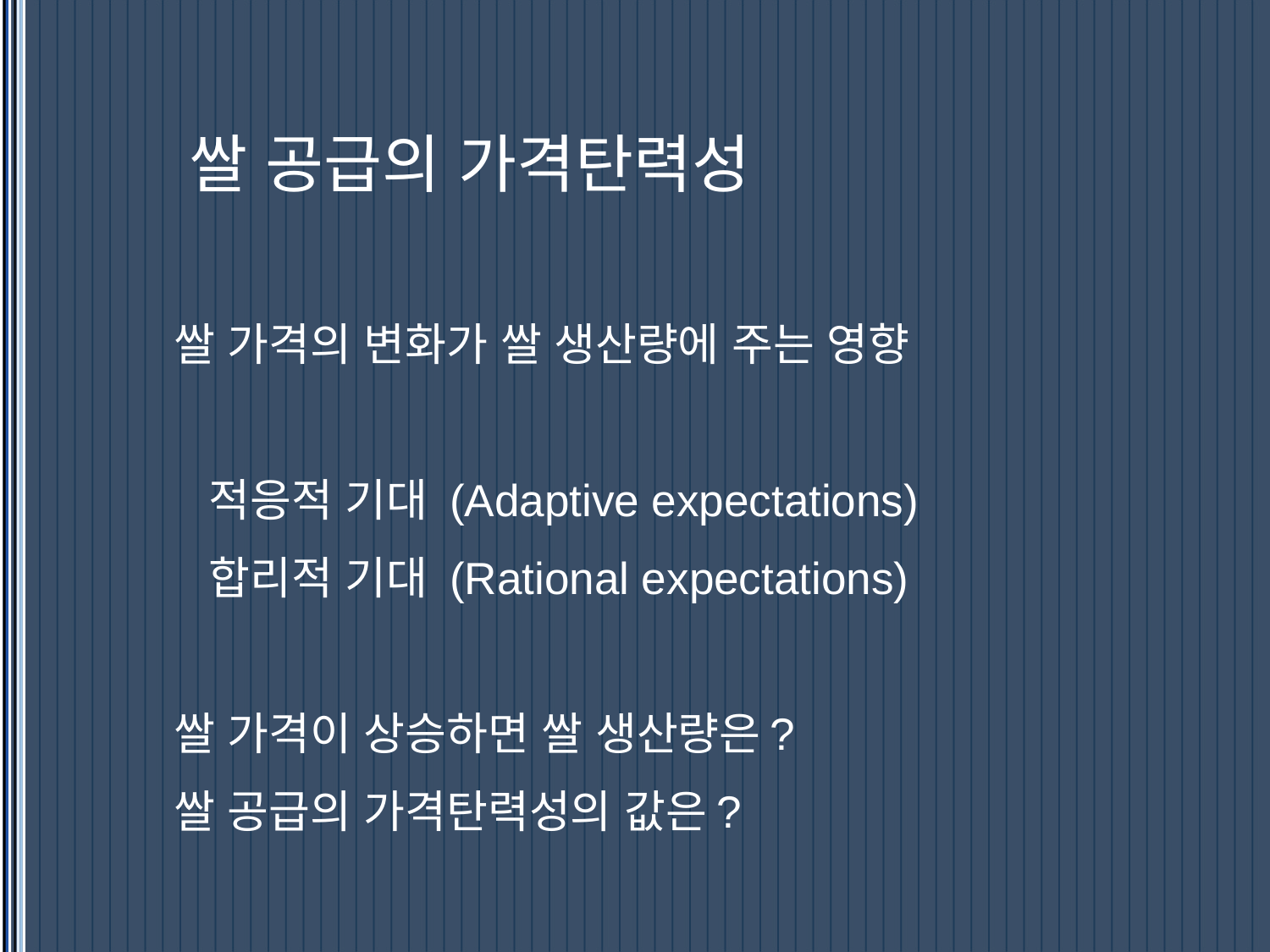

# 쌀 공급의 가격탄력성
쌀 가격의 변화가 쌀 생산량에 주는 영향

  적응적 기대 (Adaptive expectations)
  합리적 기대 (Rational expectations)

쌀 가격이 상승하면 쌀 생산량은?
쌀 공급의 가격탄력성의 값은?